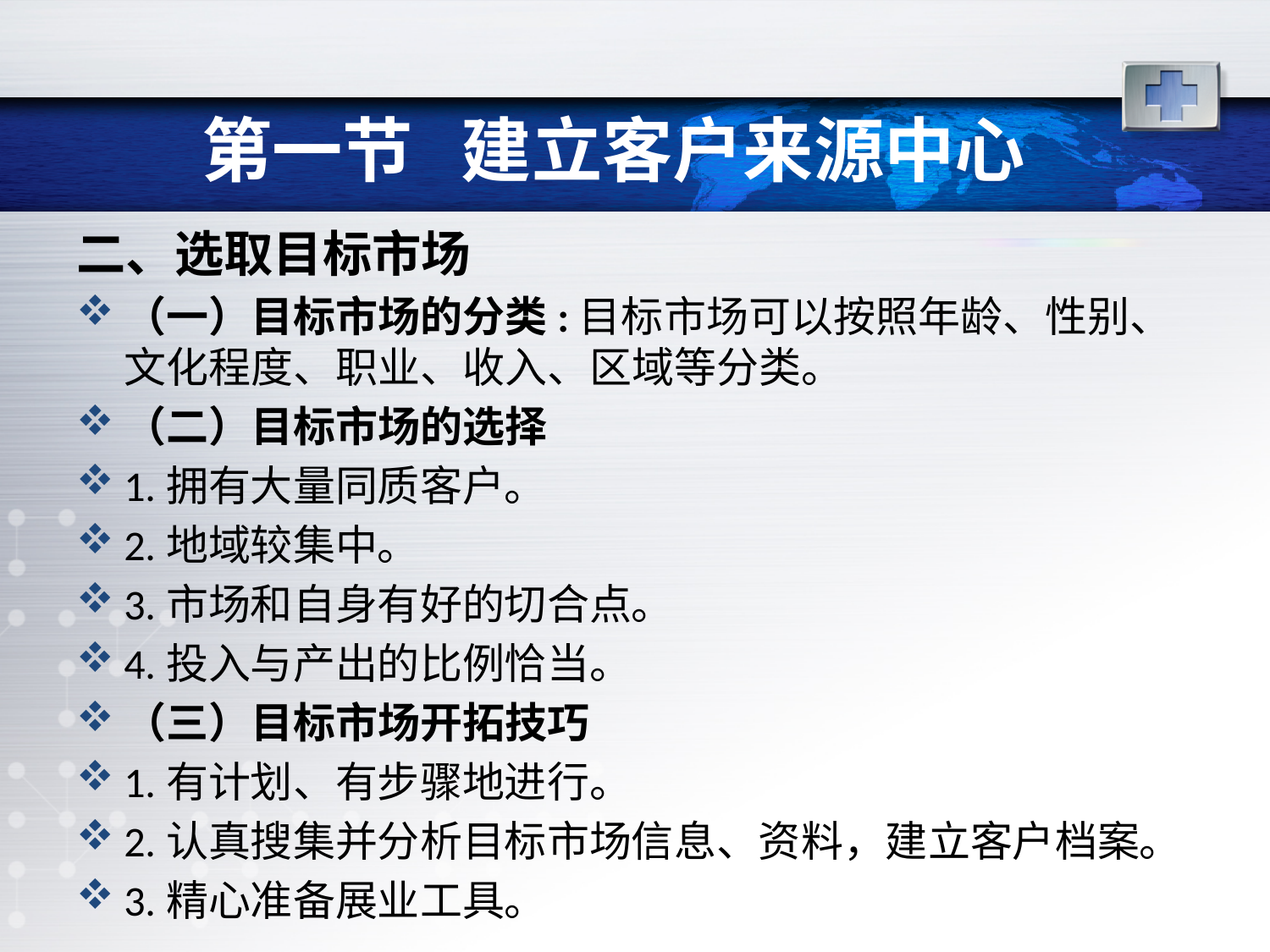

# 第一节   建立客户来源中心
二、选取目标市场
（一）目标市场的分类:目标市场可以按照年龄、性别、文化程度、职业、收入、区域等分类。
（二）目标市场的选择
1.拥有大量同质客户。
2.地域较集中。
3.市场和自身有好的切合点。
4.投入与产出的比例恰当。
（三）目标市场开拓技巧
1.有计划、有步骤地进行。
2.认真搜集并分析目标市场信息、资料，建立客户档案。
3.精心准备展业工具。